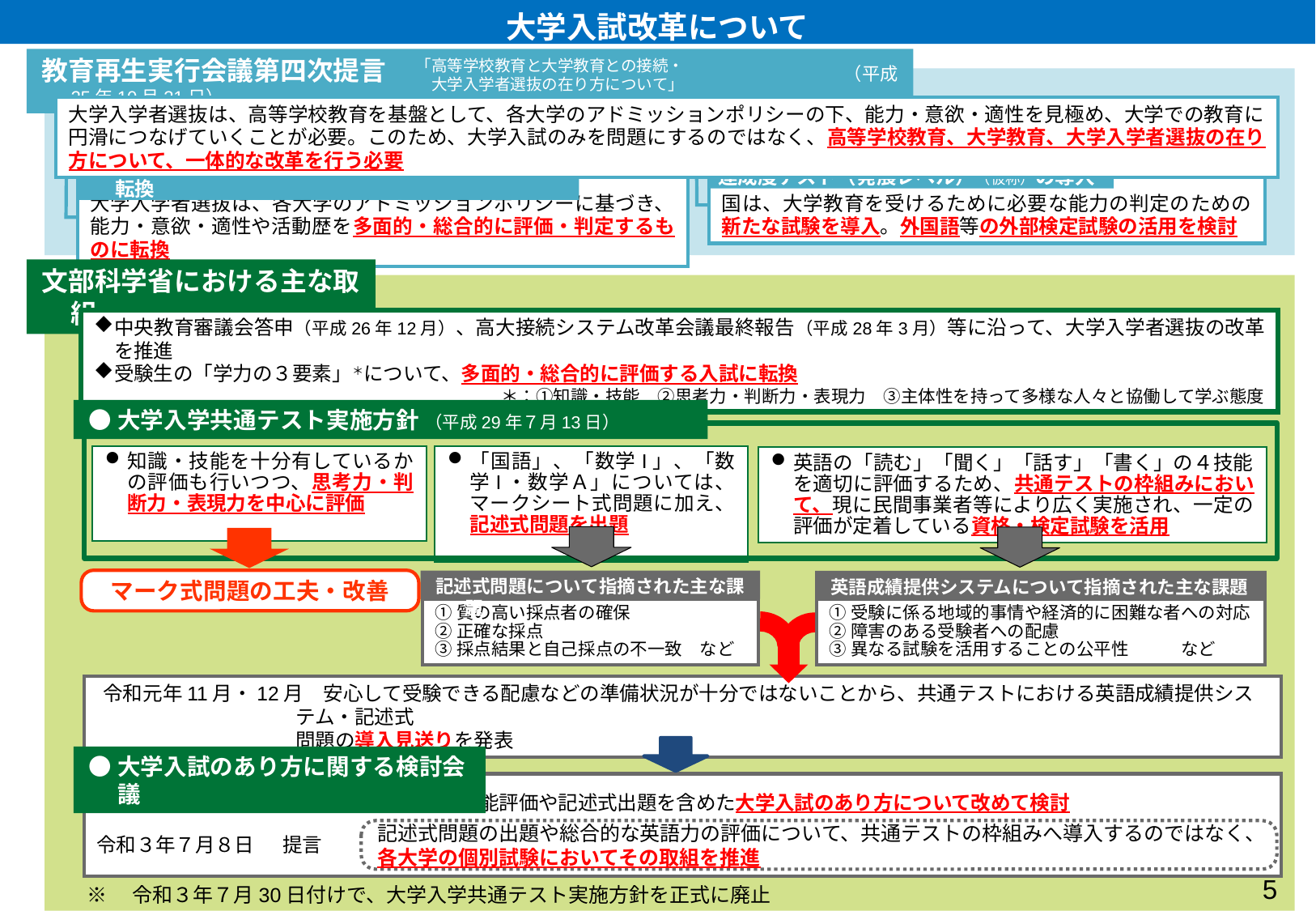

# 大学入試改革について
教育再生実行会議第四次提言　　　　　　　　　　　　　　　　　　　（平成25年10月31日）

大学入学者選抜は、高等学校教育を基盤として、各大学のアドミッションポリシーの下、能力・意欲・適性を見極め、大学での教育に円滑につなげていくことが必要。このため、大学入試のみを問題にするのではなく、高等学校教育、大学教育、大学入学者選抜の在り方について、一体的な改革を行う必要

大学入学者選抜は、各大学のアドミッションポリシーに基づき、能力・意欲・適性や活動歴を多面的・総合的に評価・判定するものに転換
多面的・総合的に評価・判定する大学入学者選抜への転換

国は、大学教育を受けるために必要な能力の判定のための新たな試験を導入。外国語等の外部検定試験の活用を検討
達成度テスト（発展レベル）（仮称）の導入
「高等学校教育と大学教育との接続・
　大学入学者選抜の在り方について」
文部科学省における主な取組

中央教育審議会答申（平成26年12月）、高大接続システム改革会議最終報告（平成28年3月）等に沿って、大学入学者選抜の改革を推進
受験生の「学力の３要素」＊について、多面的・総合的に評価する入試に転換
　　　＊：①知識・技能　②思考力・判断力・表現力　③主体性を持って多様な人々と協働して学ぶ態度
●大学入学共通テスト実施方針 （平成29年７月13日）

知識・技能を十分有しているかの評価も行いつつ、思考力・判断力・表現力を中心に評価

「国語」、「数学I」、「数学I・数学Ａ」については、マークシート式問題に加え、記述式問題を出題

英語の「読む」「聞く」「話す」「書く」の４技能を適切に評価するため、共通テストの枠組みにおいて、現に民間事業者等により広く実施され、一定の評価が定着している資格・検定試験を活用

マーク式問題の工夫・改善
記述式問題について指摘された主な課題
①質の高い採点者の確保
②正確な採点
③採点結果と自己採点の不一致　など
英語成績提供システムについて指摘された主な課題
①受験に係る地域的事情や経済的に困難な者への対応
②障害のある受験者への配慮
③異なる試験を活用することの公平性　　　など

令和元年11月・12月　安心して受験できる配慮などの準備状況が十分ではないことから、共通テストにおける英語成績提供システム・記述式
問題の導入見送りを発表

●大学入試のあり方に関する検討会議
令和元年12月27日　 設置　→　英語４技能評価や記述式出題を含めた大学入試のあり方について改めて検討

令和３年７月８日  　提言

記述式問題の出題や総合的な英語力の評価について、共通テストの枠組みへ導入するのではなく、各大学の個別試験においてその取組を推進
5
※　令和３年７月30日付けで、大学入学共通テスト実施方針を正式に廃止